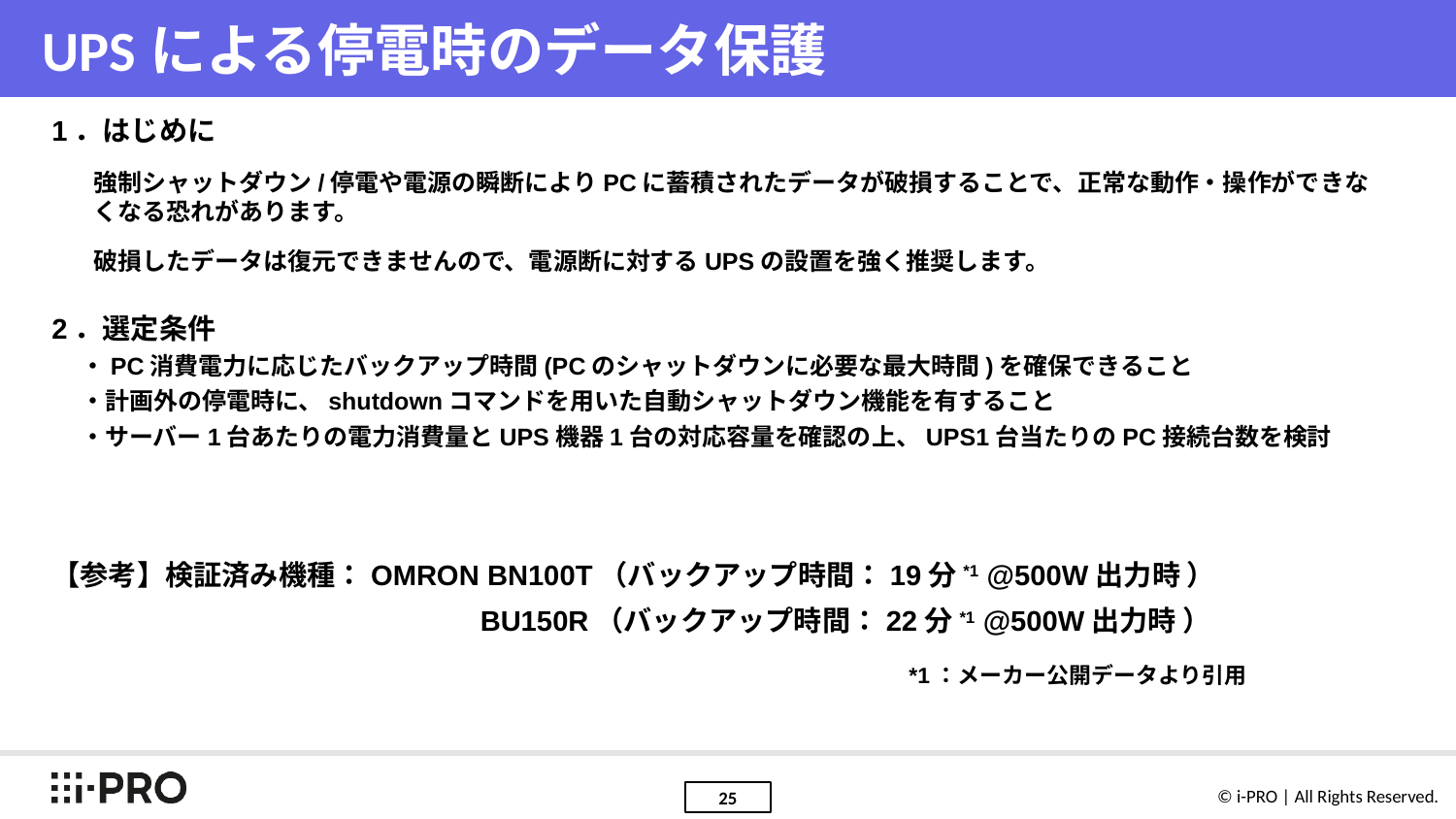

# UPSによる停電時のデータ保護
1．はじめに
強制シャットダウン/停電や電源の瞬断によりPCに蓄積されたデータが破損することで、正常な動作・操作ができなくなる恐れがあります。
破損したデータは復元できませんので、電源断に対するUPSの設置を強く推奨します。
2．選定条件
・PC消費電力に応じたバックアップ時間(PCのシャットダウンに必要な最大時間)を確保できること
・計画外の停電時に、shutdownコマンドを用いた自動シャットダウン機能を有すること
・サーバー1台あたりの電力消費量とUPS機器1台の対応容量を確認の上、UPS1台当たりのPC接続台数を検討

【参考】検証済み機種：OMRON BN100T（バックアップ時間：19分*1 @500W出力時 ）
BU150R（バックアップ時間：22分*1 @500W出力時 ）
*1：メーカー公開データより引用